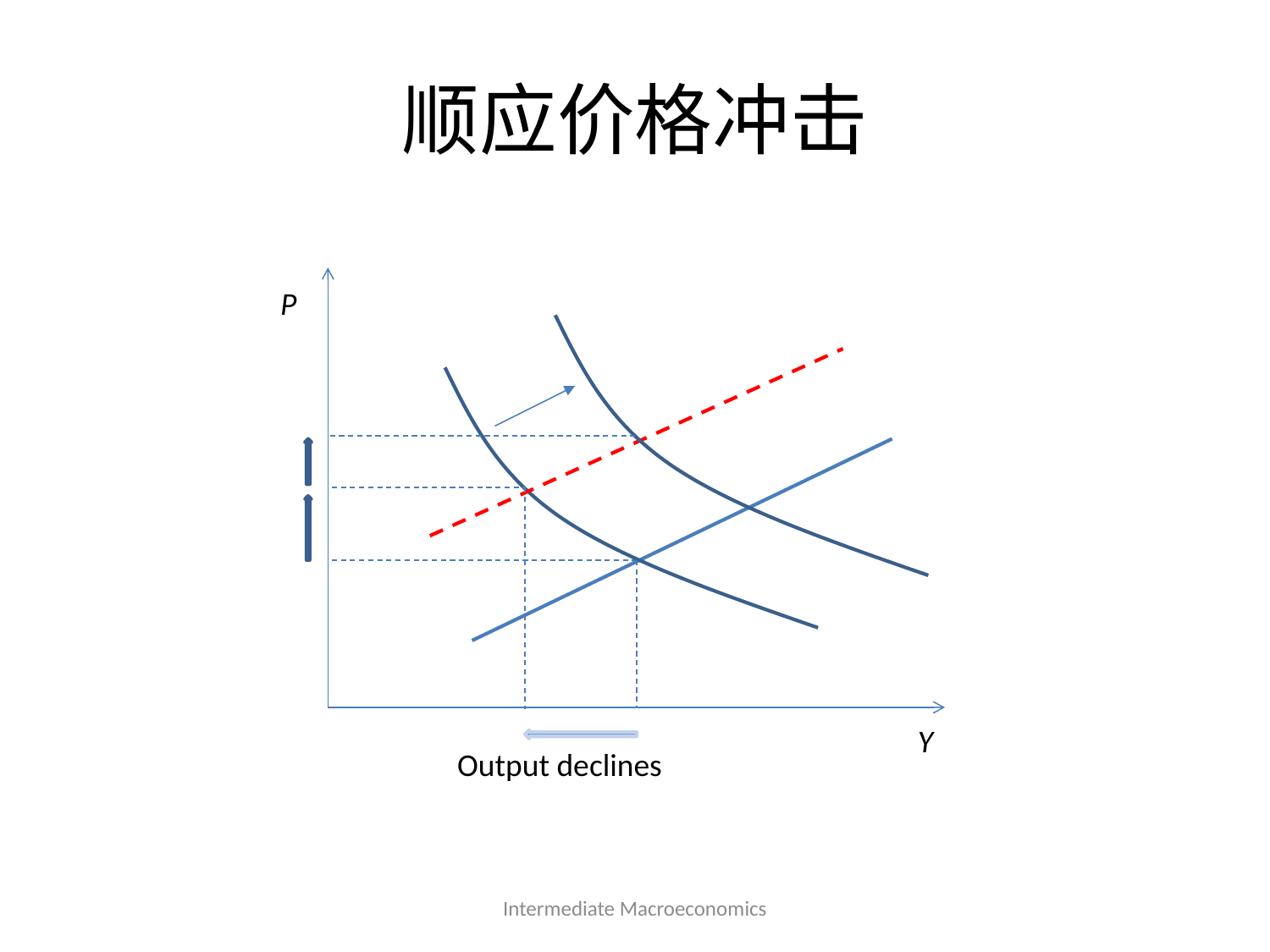

# 顺应价格冲击
P

Y

Output declines
Intermediate Macroeconomics